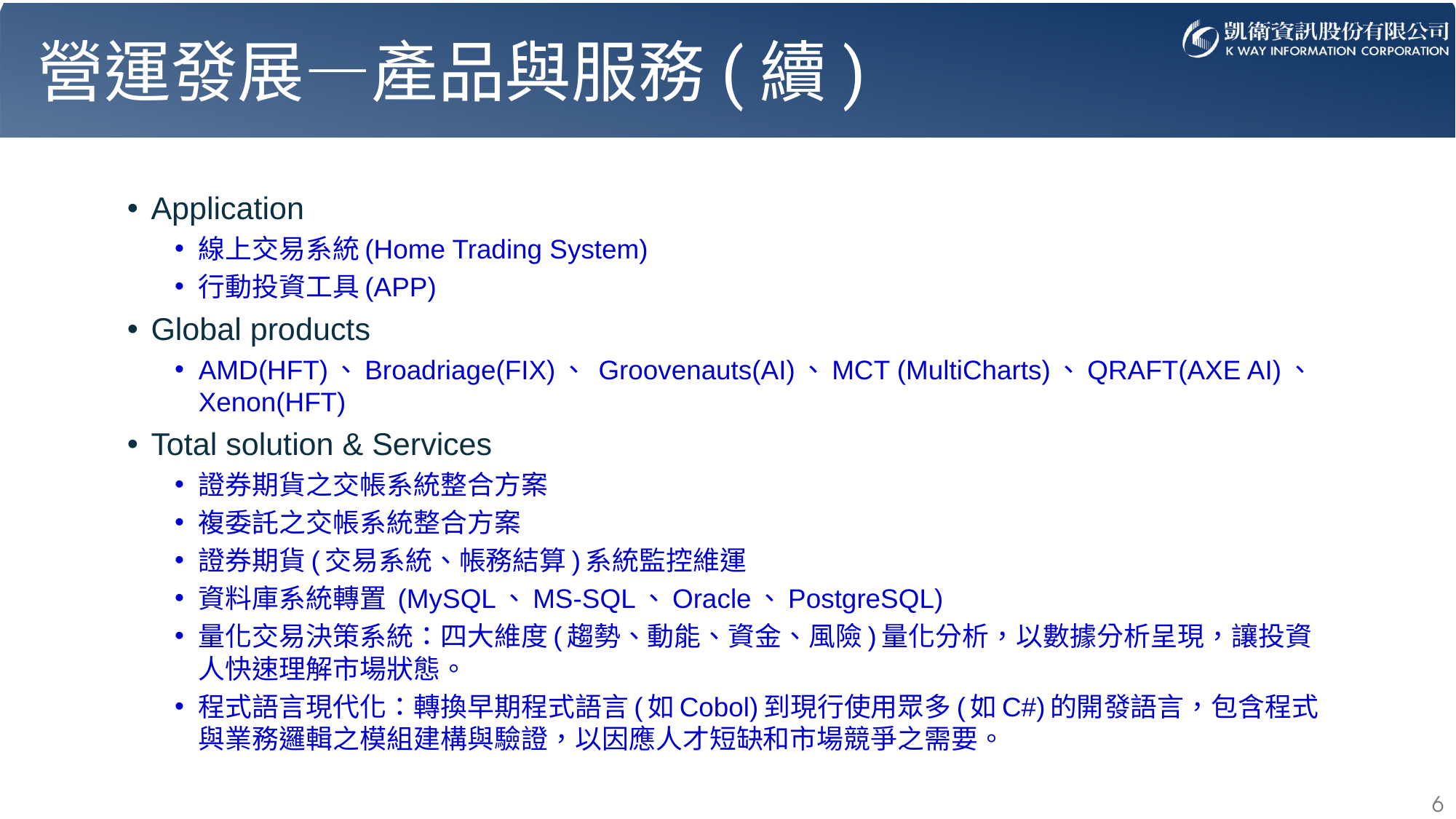

# 營運發展—產品與服務(續)
Application
線上交易系統(Home Trading System)
行動投資工具(APP)
Global products
AMD(HFT)、Broadriage(FIX)、 Groovenauts(AI)、MCT (MultiCharts)、QRAFT(AXE AI)、Xenon(HFT)
Total solution & Services
證券期貨之交帳系統整合方案
複委託之交帳系統整合方案
證券期貨(交易系統、帳務結算)系統監控維運
資料庫系統轉置 (MySQL、MS-SQL、Oracle、PostgreSQL)
量化交易決策系統：四大維度(趨勢、動能、資金、風險)量化分析，以數據分析呈現，讓投資人快速理解市場狀態。
程式語言現代化：轉換早期程式語言(如Cobol)到現行使用眾多(如C#)的開發語言，包含程式與業務邏輯之模組建構與驗證，以因應人才短缺和市場競爭之需要。

6